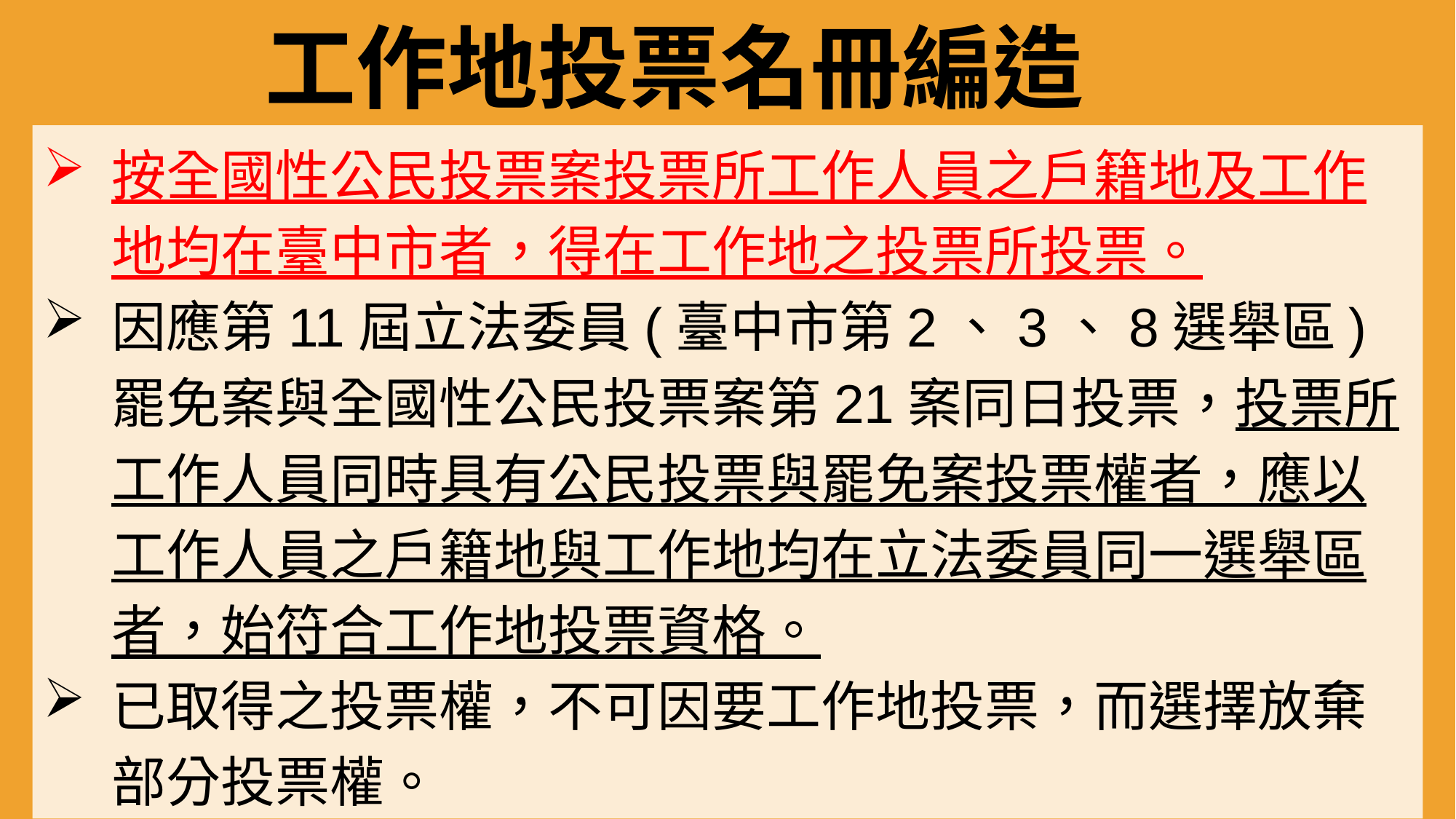

工作地投票名冊編造
按全國性公民投票案投票所工作人員之戶籍地及工作地均在臺中市者，得在工作地之投票所投票。
因應第11屆立法委員(臺中市第2、3、8選舉區)罷免案與全國性公民投票案第21案同日投票，投票所工作人員同時具有公民投票與罷免案投票權者，應以工作人員之戶籍地與工作地均在立法委員同一選舉區者，始符合工作地投票資格。
已取得之投票權，不可因要工作地投票，而選擇放棄部分投票權。